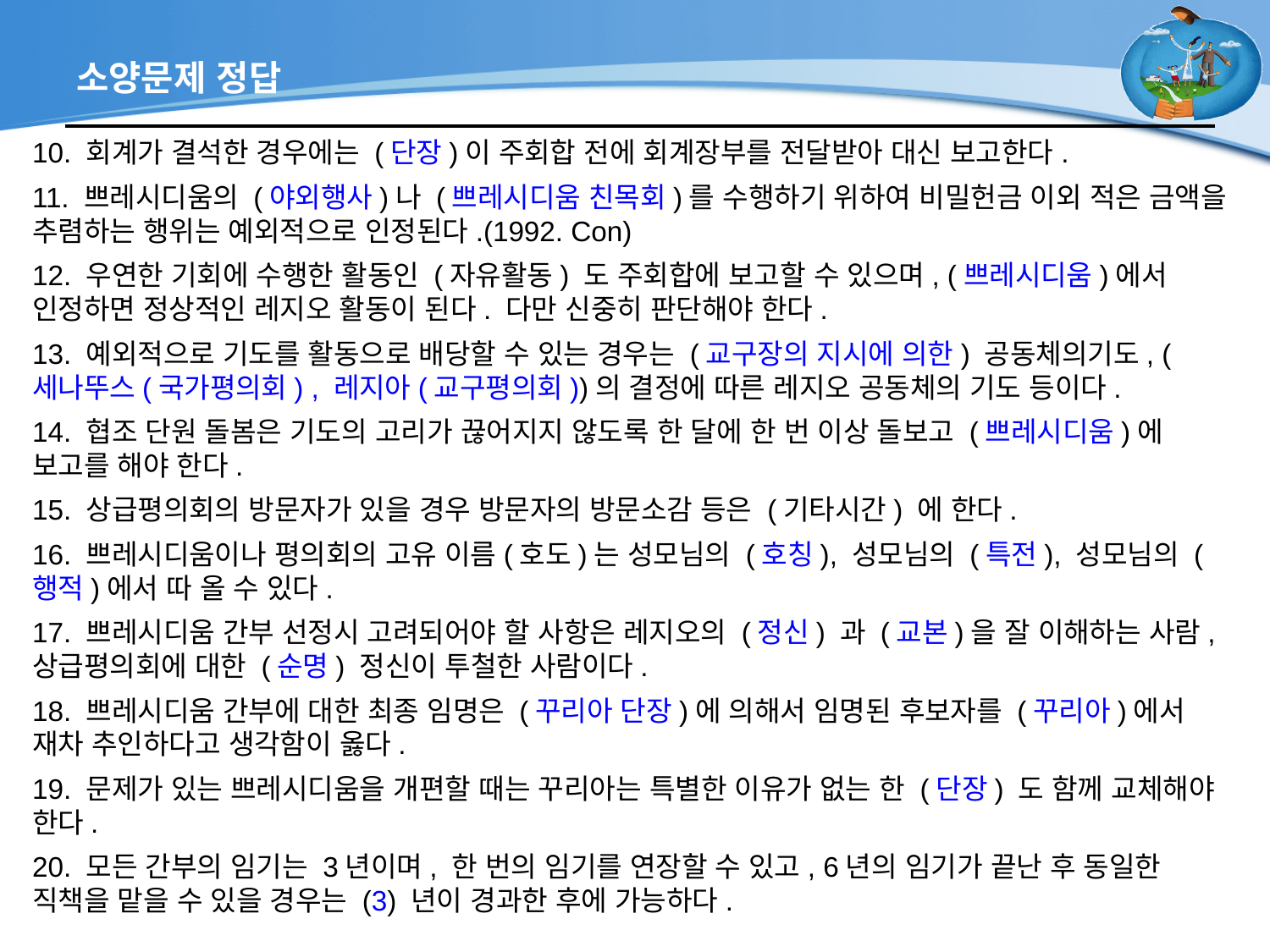

# 소양문제 정답
10. 회계가 결석한 경우에는 (단장)이 주회합 전에 회계장부를 전달받아 대신 보고한다.
11. 쁘레시디움의 (야외행사)나 (쁘레시디움 친목회)를 수행하기 위하여 비밀헌금 이외 적은 금액을 추렴하는 행위는 예외적으로 인정된다.(1992. Con)
12. 우연한 기회에 수행한 활동인 (자유활동) 도 주회합에 보고할 수 있으며, (쁘레시디움)에서 인정하면 정상적인 레지오 활동이 된다. 다만 신중히 판단해야 한다.
13. 예외적으로 기도를 활동으로 배당할 수 있는 경우는 (교구장의 지시에 의한) 공동체의기도, (세나뚜스(국가평의회) , 레지아(교구평의회))의 결정에 따른 레지오 공동체의 기도 등이다.
14. 협조 단원 돌봄은 기도의 고리가 끊어지지 않도록 한 달에 한 번 이상 돌보고 (쁘레시디움)에 보고를 해야 한다.
15. 상급평의회의 방문자가 있을 경우 방문자의 방문소감 등은 (기타시간) 에 한다.
16. 쁘레시디움이나 평의회의 고유 이름(호도)는 성모님의 (호칭), 성모님의 (특전), 성모님의 (행적)에서 따 올 수 있다.
17. 쁘레시디움 간부 선정시 고려되어야 할 사항은 레지오의 (정신) 과 (교본)을 잘 이해하는 사람, 상급평의회에 대한 (순명) 정신이 투철한 사람이다.
18. 쁘레시디움 간부에 대한 최종 임명은 (꾸리아 단장)에 의해서 임명된 후보자를 (꾸리아)에서 재차 추인하다고 생각함이 옳다.
19. 문제가 있는 쁘레시디움을 개편할 때는 꾸리아는 특별한 이유가 없는 한 (단장) 도 함께 교체해야 한다.
20. 모든 간부의 임기는 3년이며, 한 번의 임기를 연장할 수 있고, 6년의 임기가 끝난 후 동일한 직책을 맡을 수 있을 경우는 (3) 년이 경과한 후에 가능하다.